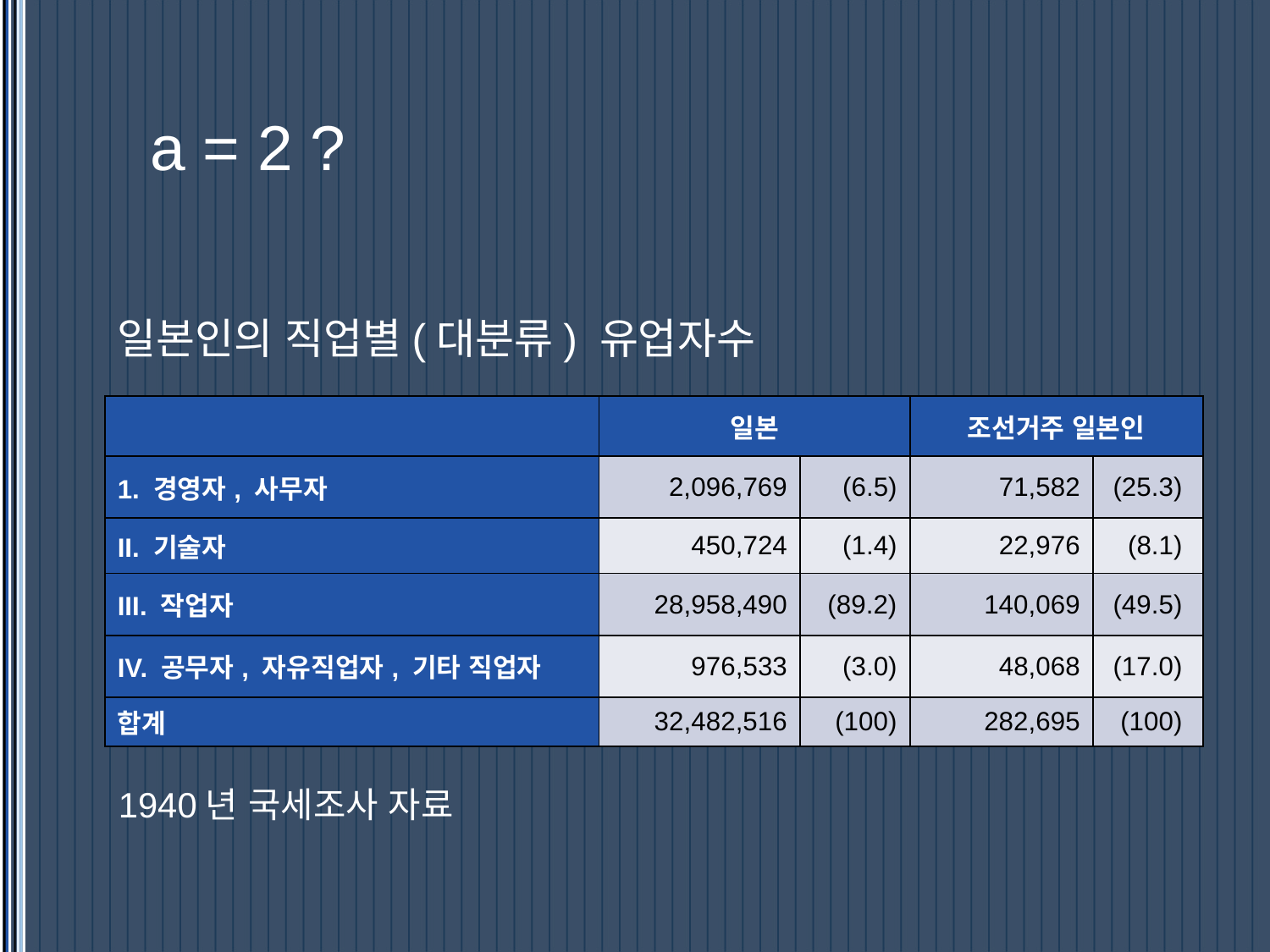

# a = 2 ?
일본인의 직업별(대분류) 유업자수
|  | 일본 |  | 조선거주 일본인 |  |
| --- | --- | --- | --- | --- |
| 1. 경영자, 사무자 | 2,096,769 | (6.5) | 71,582 | (25.3) |
| II. 기술자 | 450,724 | (1.4) | 22,976 | (8.1) |
| III. 작업자 | 28,958,490 | (89.2) | 140,069 | (49.5) |
| IV. 공무자, 자유직업자, 기타 직업자 | 976,533 | (3.0) | 48,068 | (17.0) |
| 합계 | 32,482,516 | (100) | 282,695 | (100) |
1940년 국세조사 자료